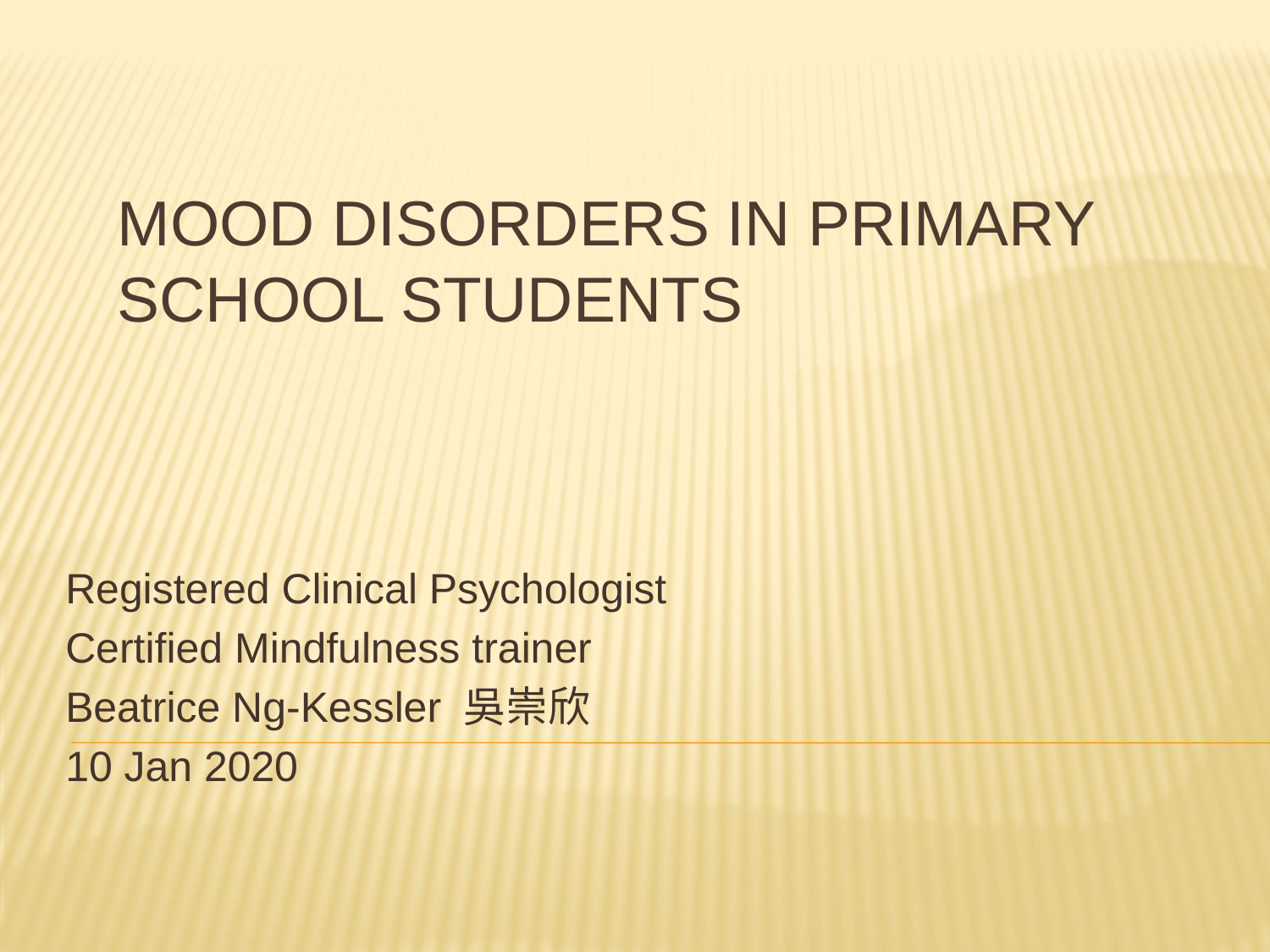

# Mood disorders in Primary School students
Registered Clinical Psychologist
Certified Mindfulness trainer
Beatrice Ng-Kessler 吳崇欣
10 Jan 2020